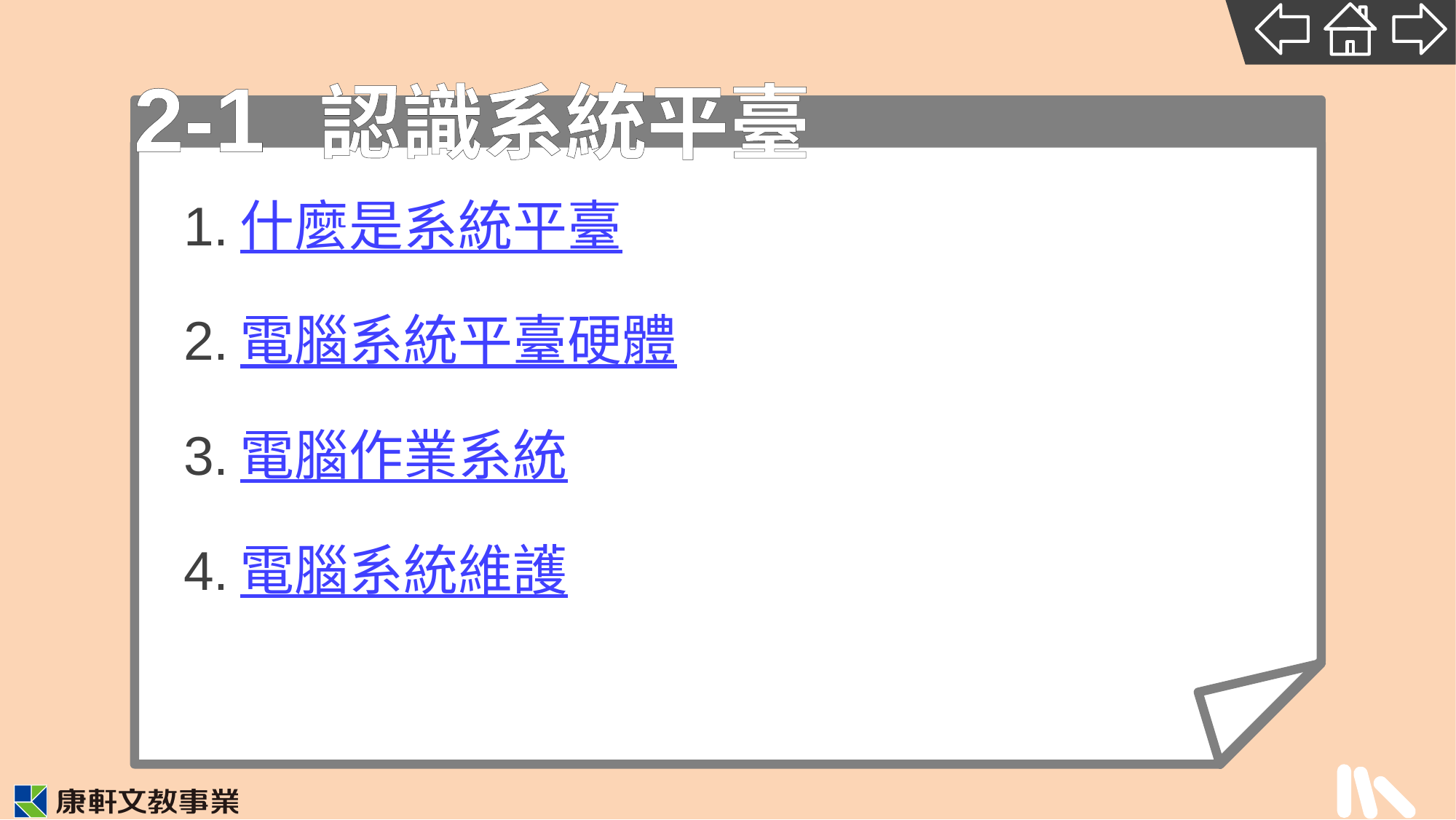

2-1
# 認識系統平臺
什麼是系統平臺
電腦系統平臺硬體
電腦作業系統
電腦系統維護